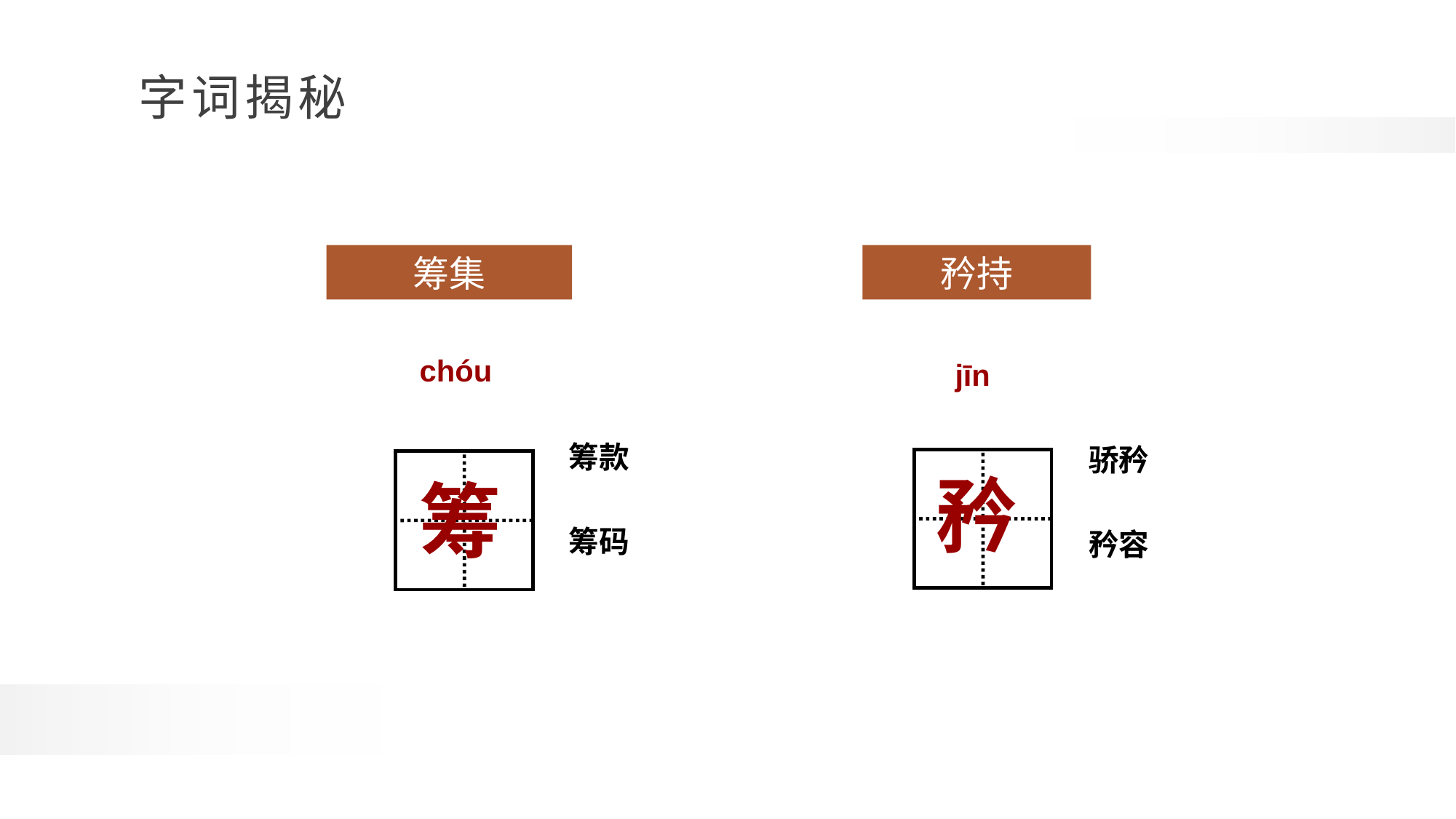

筹集
矜持
chóu
jīn
筹款
骄矜

矜
筹
筹码
矜容